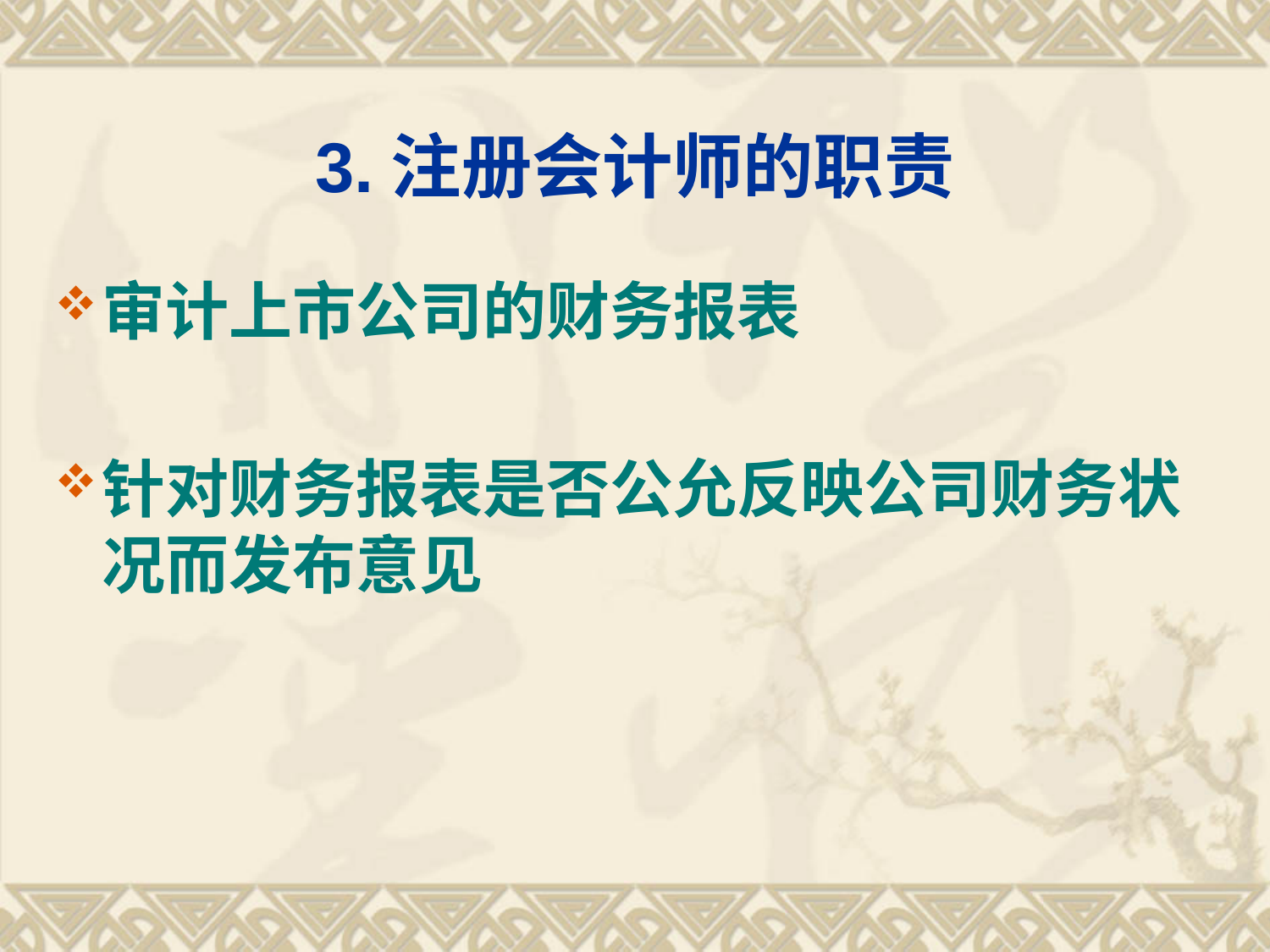

# 3.注册会计师的职责
审计上市公司的财务报表

针对财务报表是否公允反映公司财务状况而发布意见